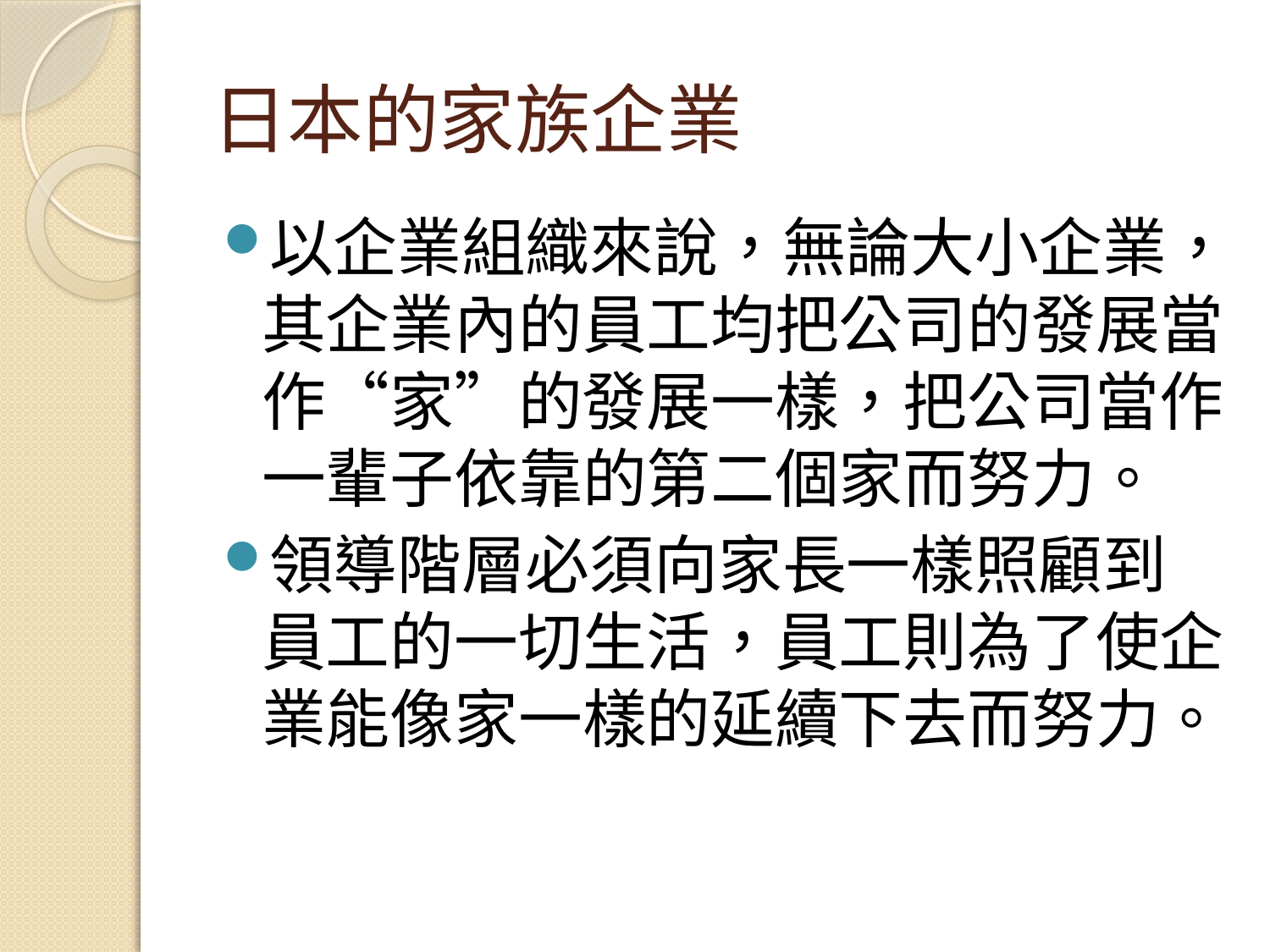

# 日本的家族企業
以企業組織來說，無論大小企業，其企業內的員工均把公司的發展當作“家”的發展一樣，把公司當作一輩子依靠的第二個家而努力。
領導階層必須向家長一樣照顧到員工的一切生活，員工則為了使企業能像家一樣的延續下去而努力。